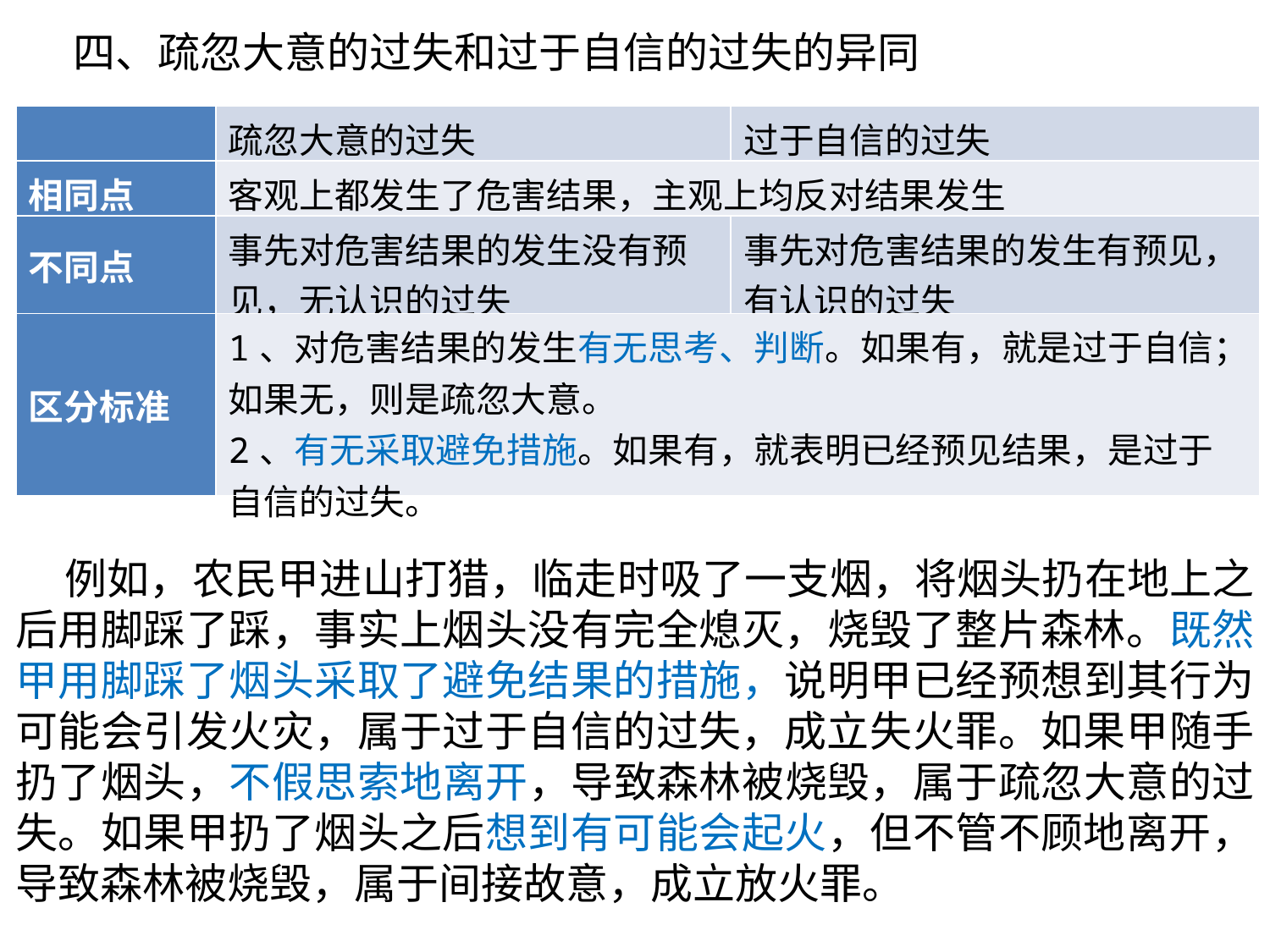

四、疏忽大意的过失和过于自信的过失的异同

|  | 疏忽大意的过失 | 过于自信的过失 |
| --- | --- | --- |
| 相同点 | 客观上都发生了危害结果，主观上均反对结果发生 |  |
| 不同点 | 事先对危害结果的发生没有预见，无认识的过失 | 事先对危害结果的发生有预见，有认识的过失 |
| 区分标准 | 1、对危害结果的发生有无思考、判断。如果有，就是过于自信；如果无，则是疏忽大意。 2、有无采取避免措施。如果有，就表明已经预见结果，是过于自信的过失。 |  |
    例如，农民甲进山打猎，临走时吸了一支烟，将烟头扔在地上之后用脚踩了踩，事实上烟头没有完全熄灭，烧毁了整片森林。既然甲用脚踩了烟头采取了避免结果的措施，说明甲已经预想到其行为可能会引发火灾，属于过于自信的过失，成立失火罪。如果甲随手扔了烟头，不假思索地离开，导致森林被烧毁，属于疏忽大意的过失。如果甲扔了烟头之后想到有可能会起火，但不管不顾地离开，导致森林被烧毁，属于间接故意，成立放火罪。